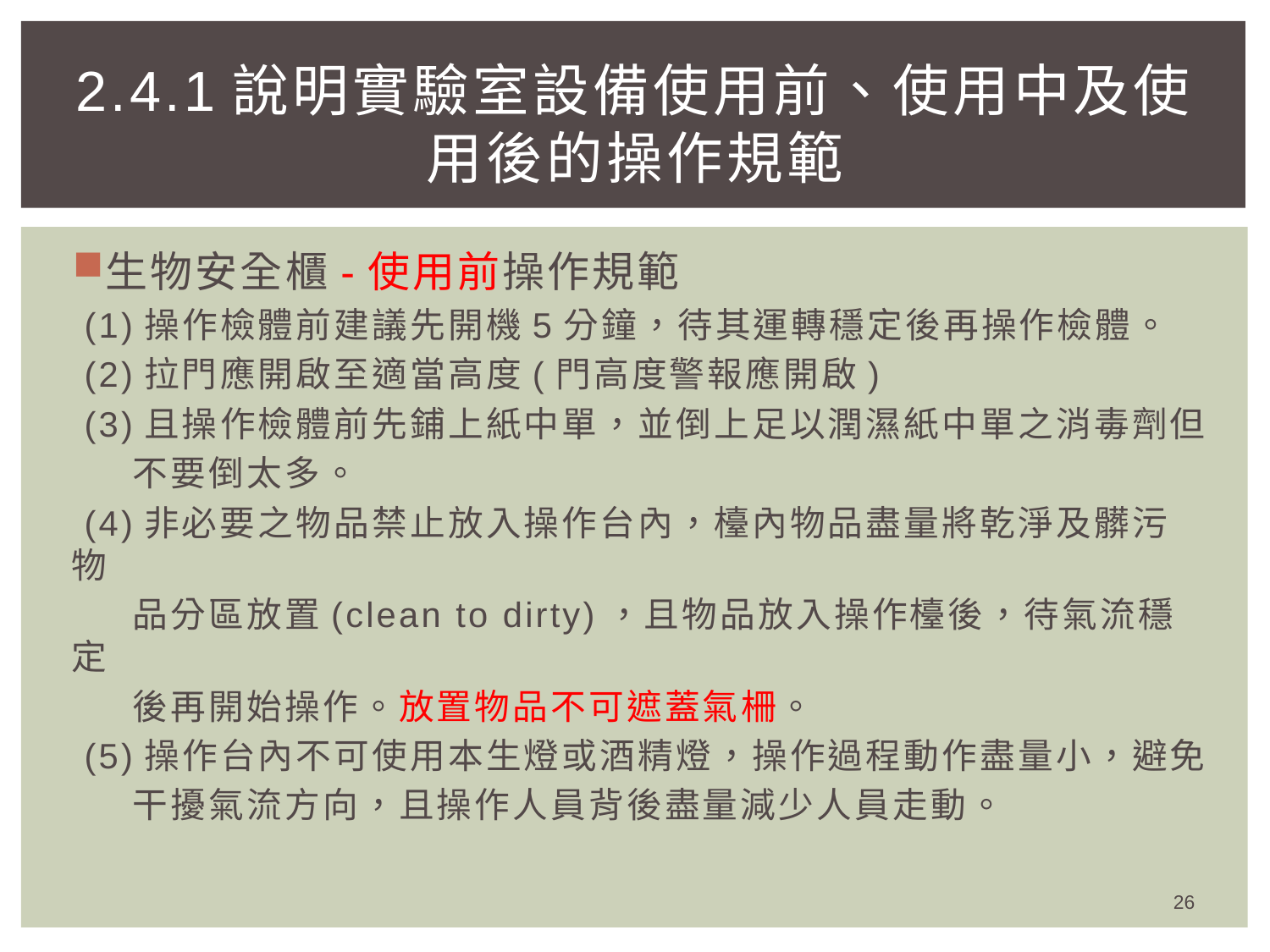

# 2.4.1說明實驗室設備使用前、使用中及使用後的操作規範
生物安全櫃-使用前操作規範
 (1)操作檢體前建議先開機5分鐘，待其運轉穩定後再操作檢體。
 (2)拉門應開啟至適當高度(門高度警報應開啟)
 (3)且操作檢體前先鋪上紙中單，並倒上足以潤濕紙中單之消毒劑但
     不要倒太多。
 (4)非必要之物品禁止放入操作台內，檯內物品盡量將乾淨及髒污物
     品分區放置(clean to dirty)，且物品放入操作檯後，待氣流穩定
     後再開始操作。放置物品不可遮蓋氣柵。
 (5)操作台內不可使用本生燈或酒精燈，操作過程動作盡量小，避免
     干擾氣流方向，且操作人員背後盡量減少人員走動。

26